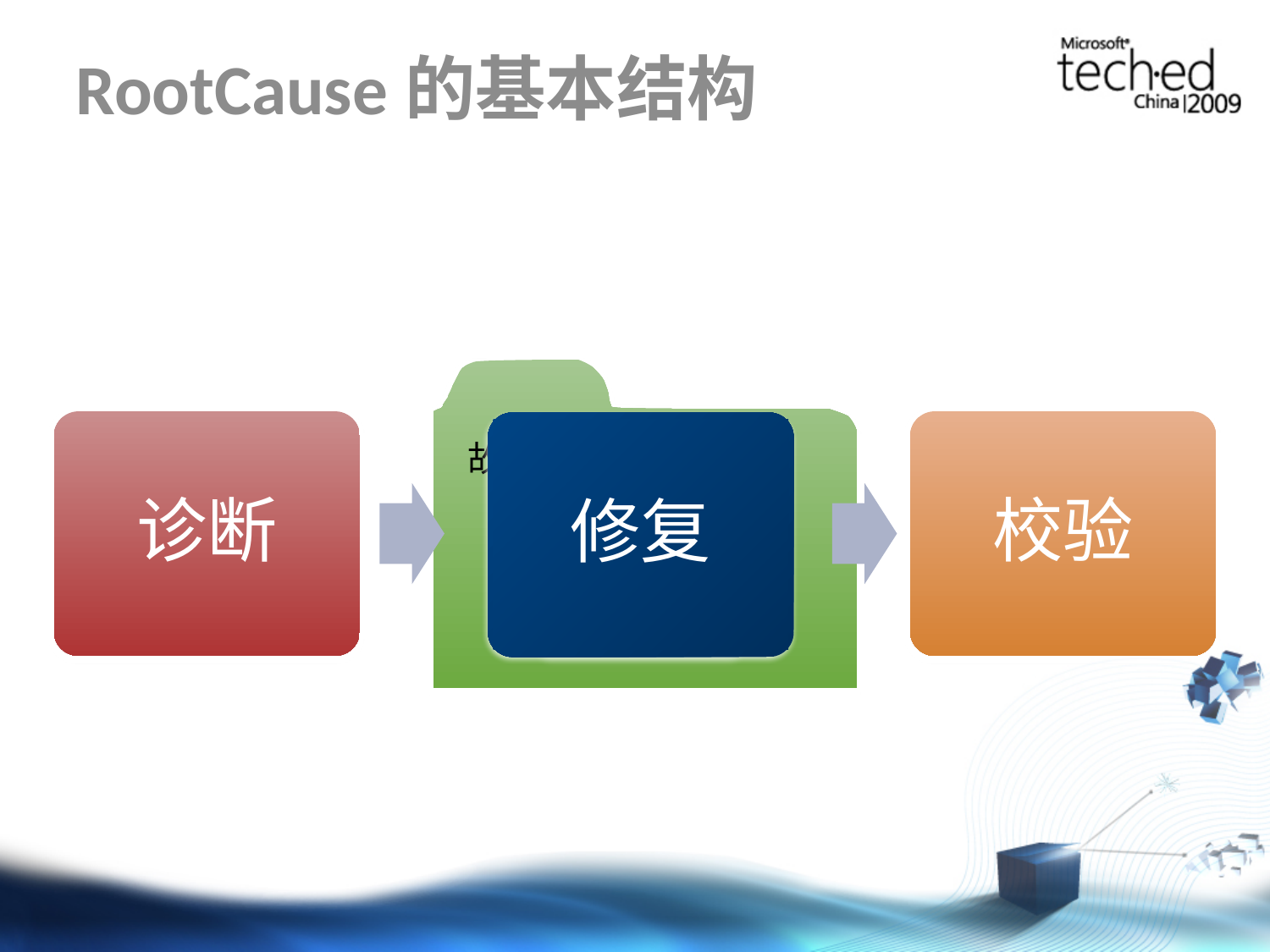

# RootCause的基本结构

故障诊断包

诊断

校验

修复

Root Cause
Root Cause